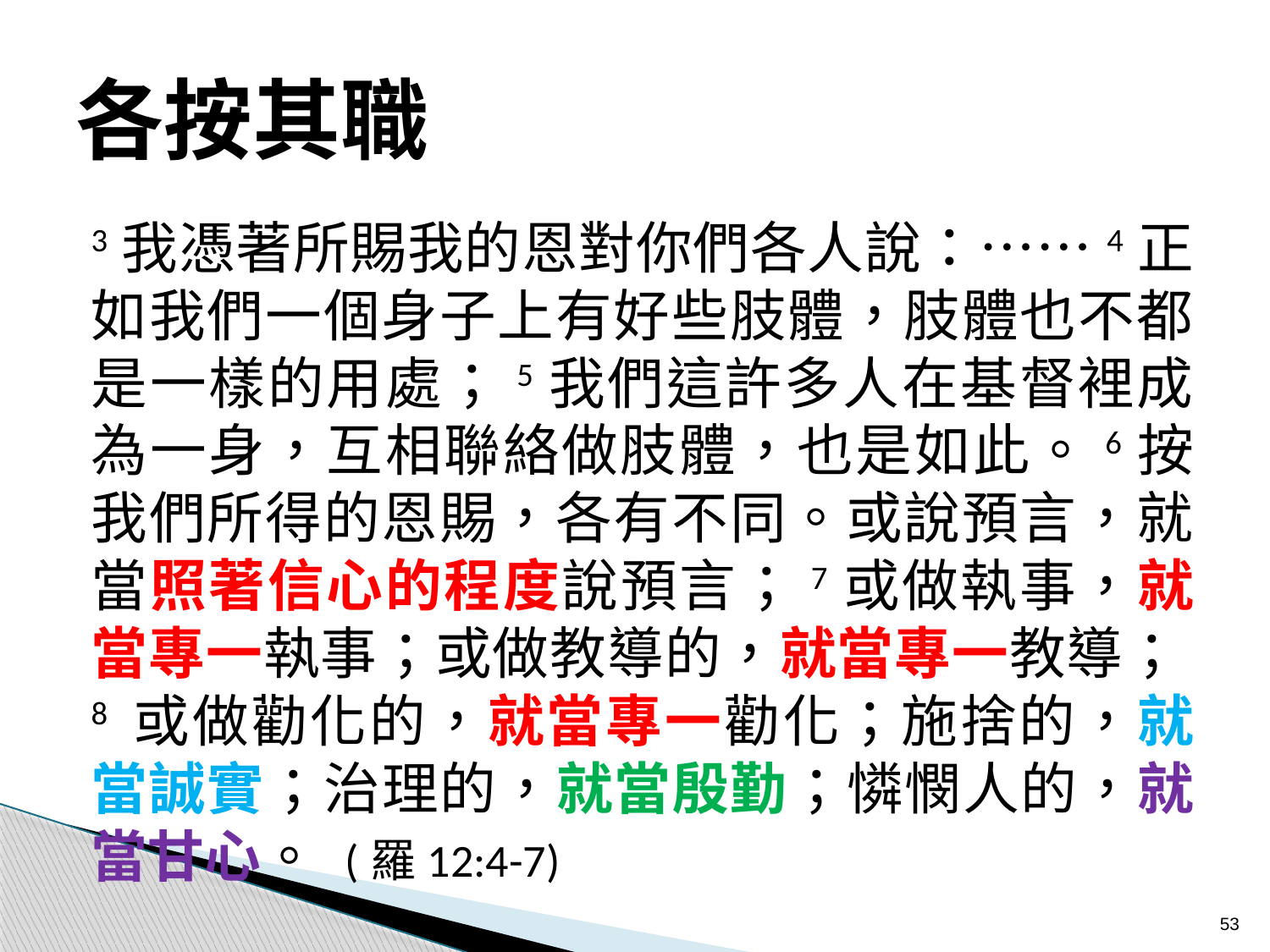

# 各按其職
3我憑著所賜我的恩對你們各人說：……4正如我們一個身子上有好些肢體，肢體也不都是一樣的用處；5我們這許多人在基督裡成為一身，互相聯絡做肢體，也是如此。6按我們所得的恩賜，各有不同。或說預言，就當照著信心的程度說預言；7或做執事，就當專一執事；或做教導的，就當專一教導；8 或做勸化的，就當專一勸化；施捨的，就當誠實；治理的，就當殷勤；憐憫人的，就當甘心。 	(羅12:4-7)
53